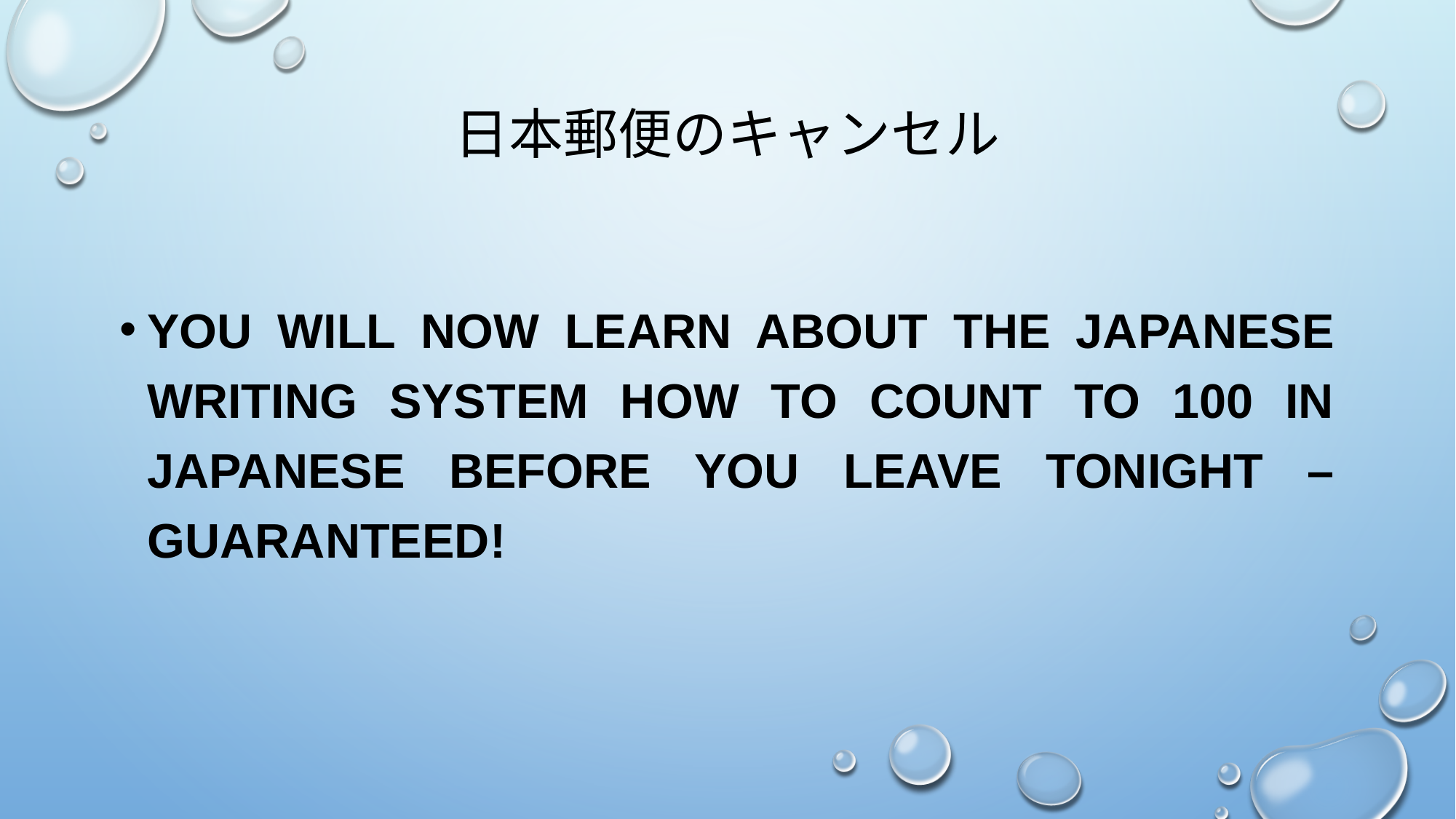

# 日本郵便のキャンセル
You Will Now learn about the Japanese writing system how to count to 100 in Japanese before you leave tonight – Guaranteed!